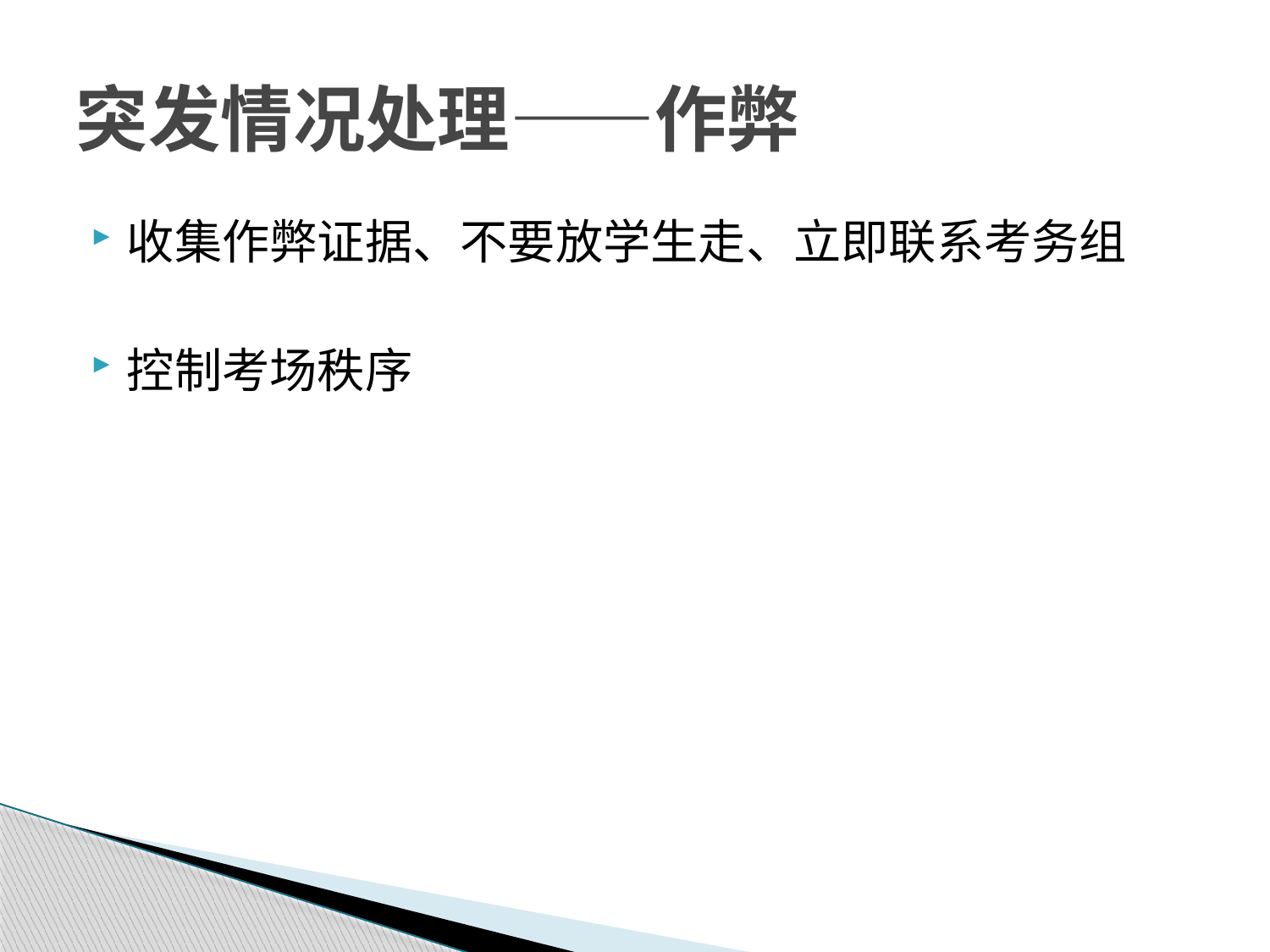

# 突发情况处理——作弊
收集作弊证据、不要放学生走、立即联系考务组

控制考场秩序